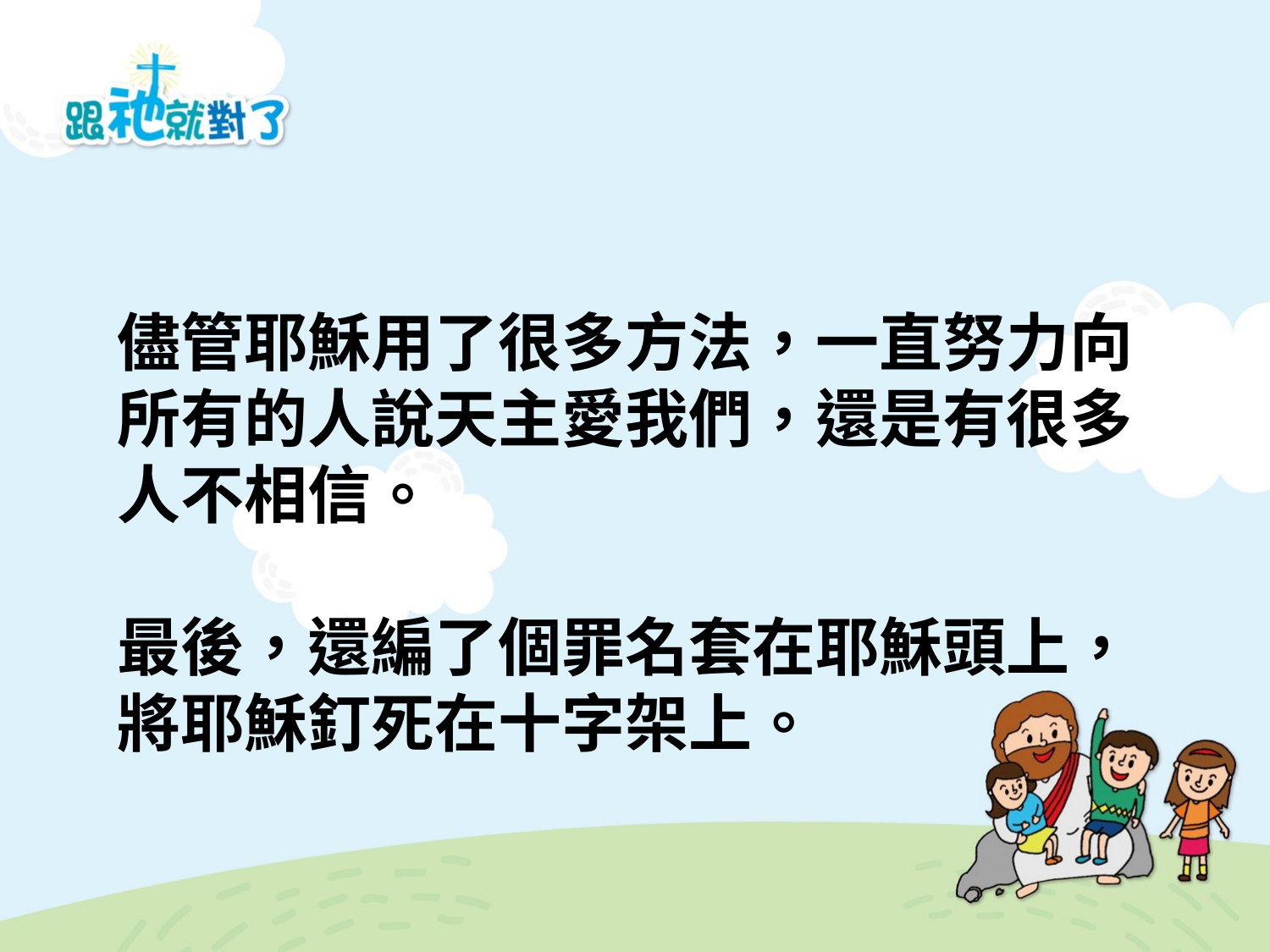

儘管耶穌用了很多方法，一直努力向所有的人說天主愛我們，還是有很多人不相信。

最後，還編了個罪名套在耶穌頭上，將耶穌釘死在十字架上。